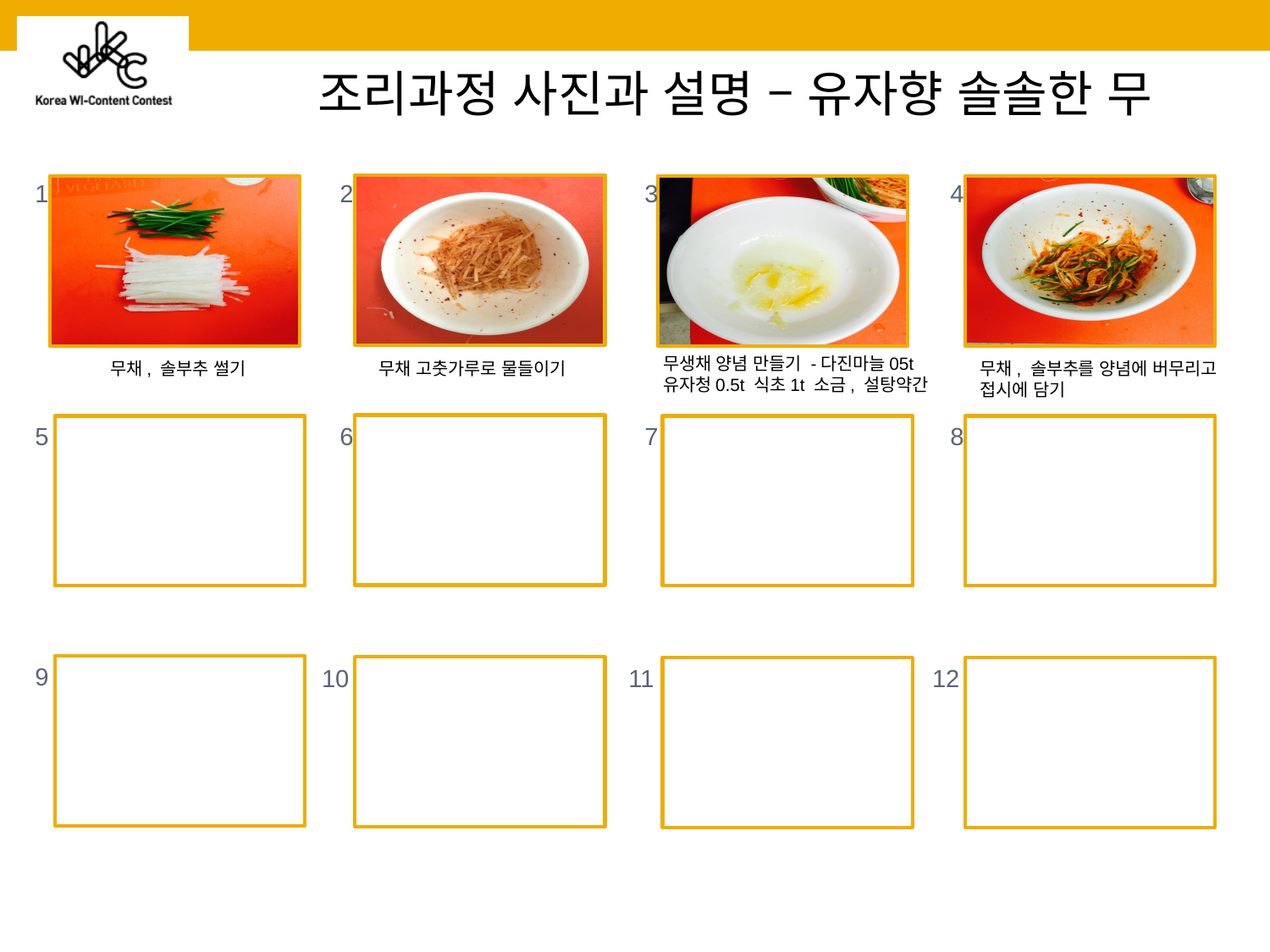

조리과정 사진과 설명 – 유자향 솔솔한 무
1
2
3
4

무생채 양념 만들기 -다진마늘05t
유자청0.5t 식초1t 소금, 설탕약간
무채, 솔부추 썰기
무채 고춧가루로 물들이기
무채, 솔부추를 양념에 버무리고
접시에 담기
5
6

7
8

9

10

11
12